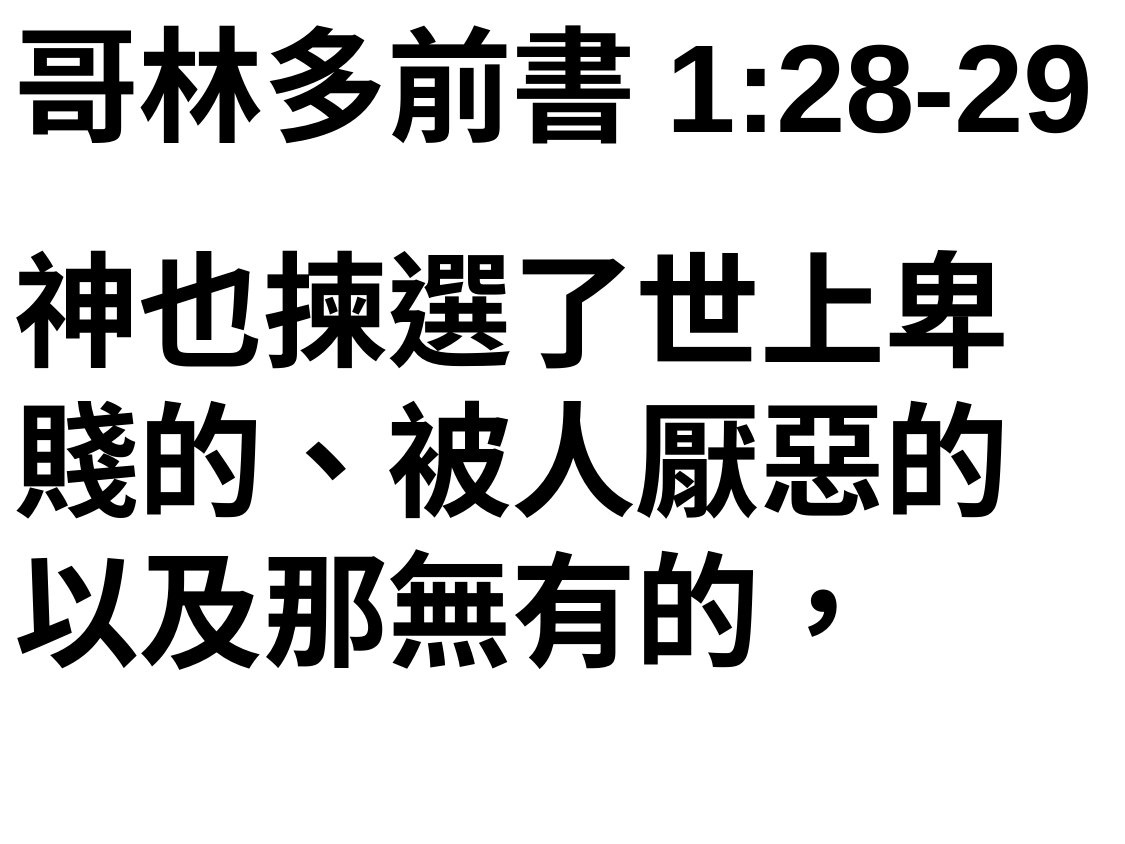

哥林多前書1:28-29

神也揀選了世上卑賤的、被人厭惡的以及那無有的，

為要廢掉那有的，使一切有血氣的，在神面前一個也不能自誇。